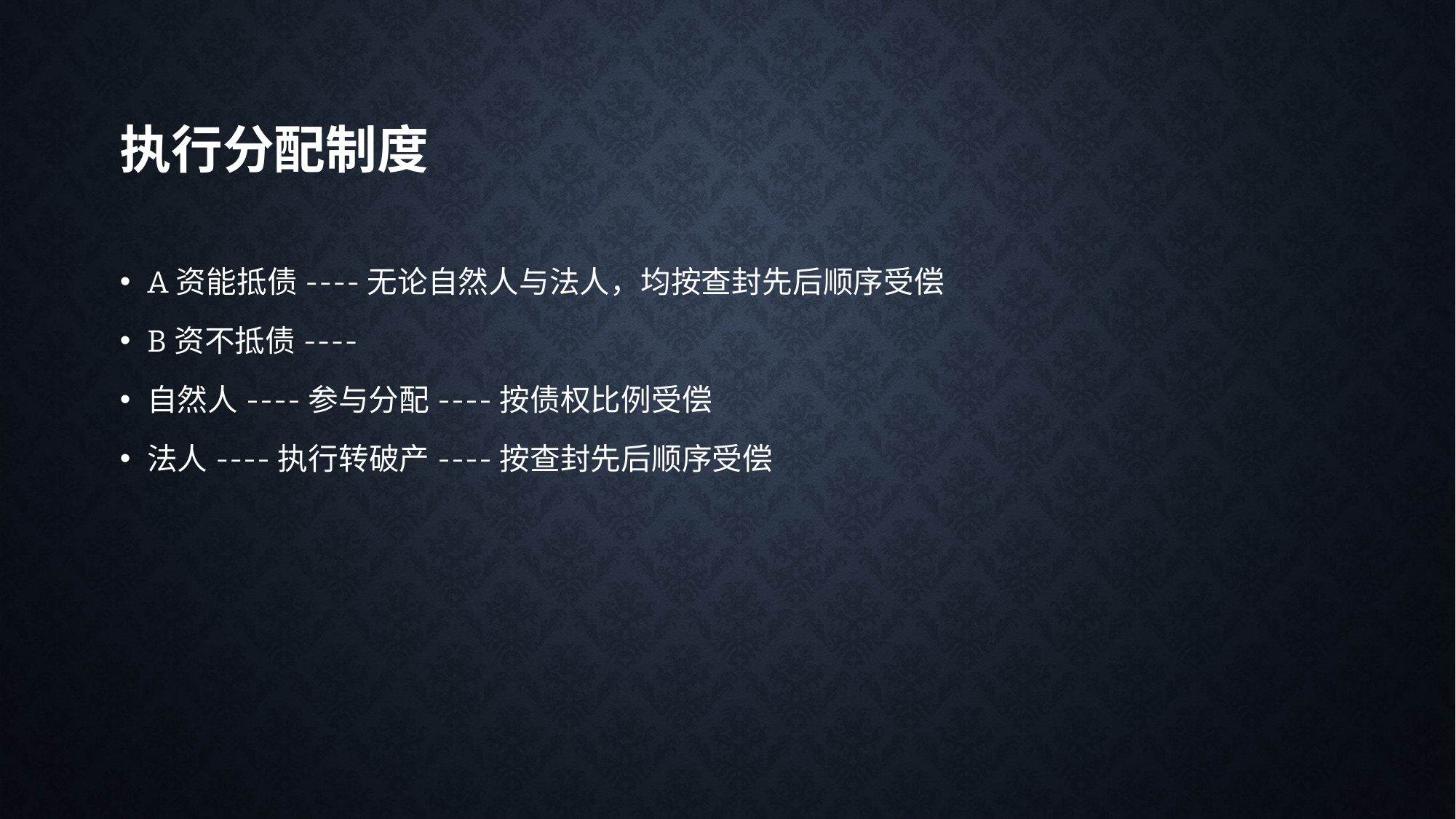

# 执行分配制度
A资能抵债----无论自然人与法人，均按查封先后顺序受偿
B资不抵债----
自然人----参与分配----按债权比例受偿
法人----执行转破产----按查封先后顺序受偿